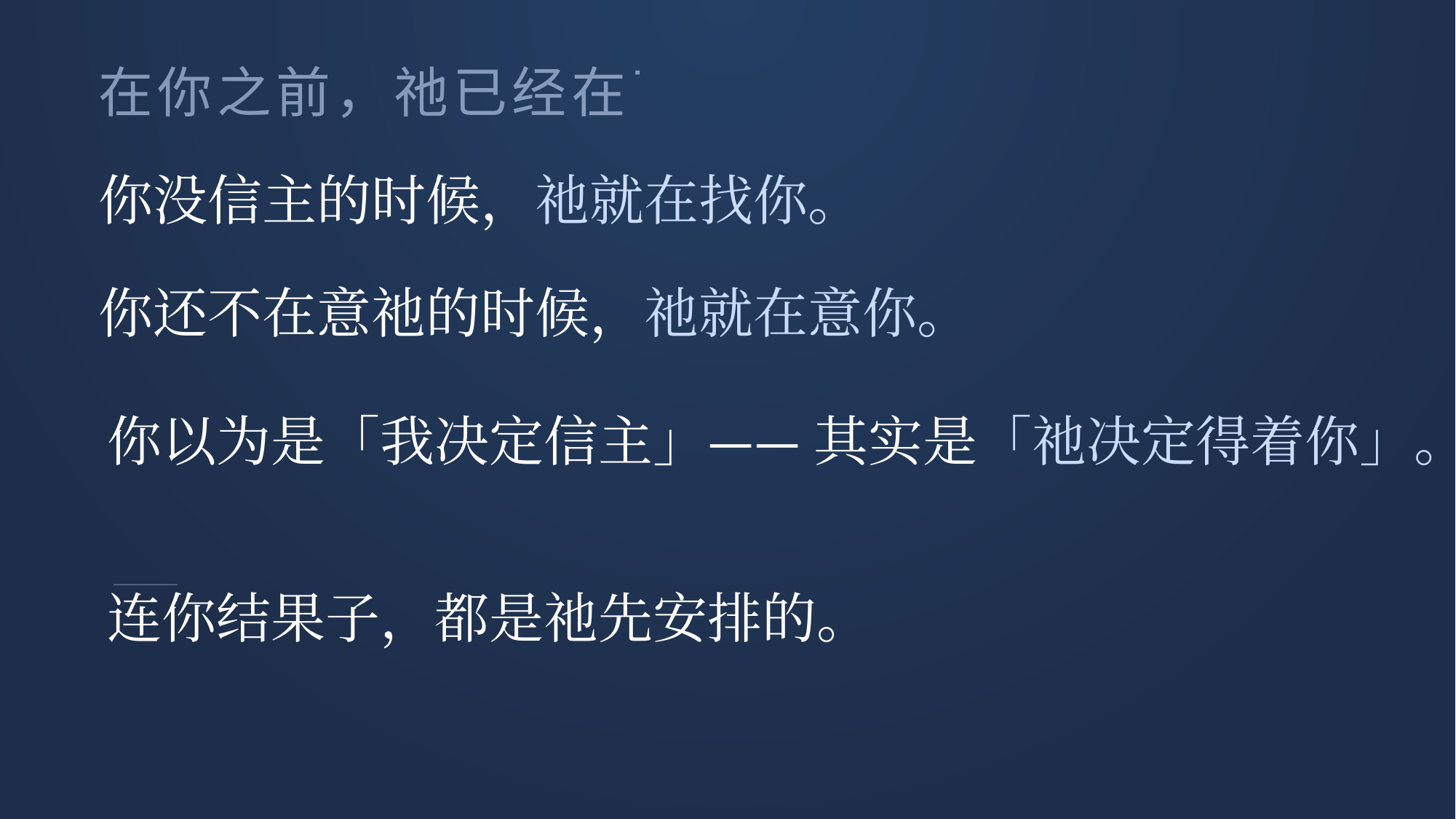

在你之前，祂已经在了
你没信主的时候，祂就在找你。
你还不在意祂的时候，祂就在意你。
你以为是「我决定信主」—— 其实是「祂决定得着你」。
连你结果子，都是祂先安排的。